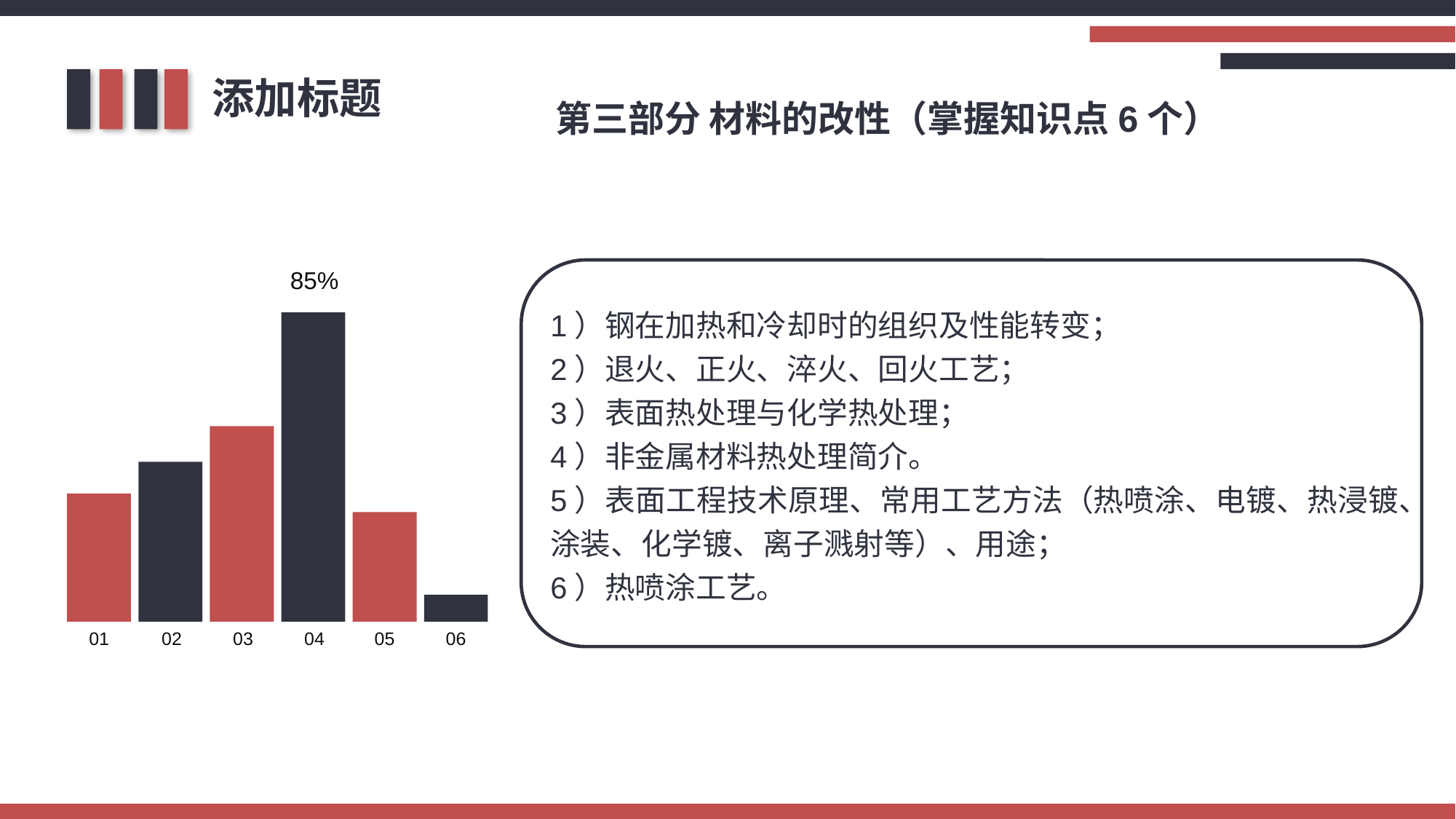

添加标题

第三部分 材料的改性（掌握知识点6个）

85%

01
02
03
04
05
06
1）钢在加热和冷却时的组织及性能转变；
2）退火、正火、淬火、回火工艺；
3）表面热处理与化学热处理；
4）非金属材料热处理简介。
5）表面工程技术原理、常用工艺方法（热喷涂、电镀、热浸镀、涂装、化学镀、离子溅射等）、用途；
6）热喷涂工艺。